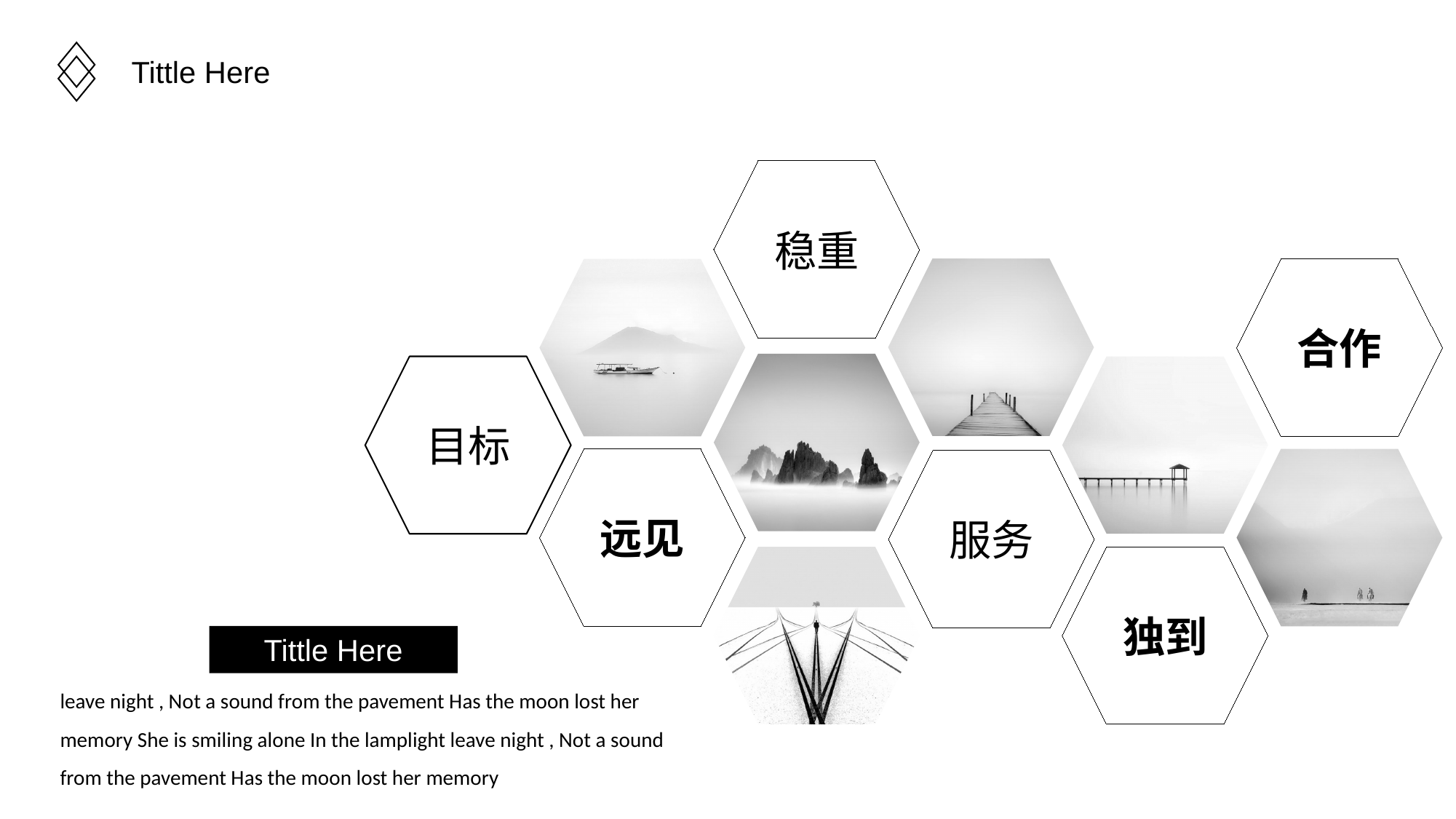

Tittle Here
稳重

合作

目标

远见

服务

独到
Tittle Here
leave night , Not a sound from the pavement Has the moon lost her memory She is smiling alone In the lamplight leave night , Not a sound from the pavement Has the moon lost her memory